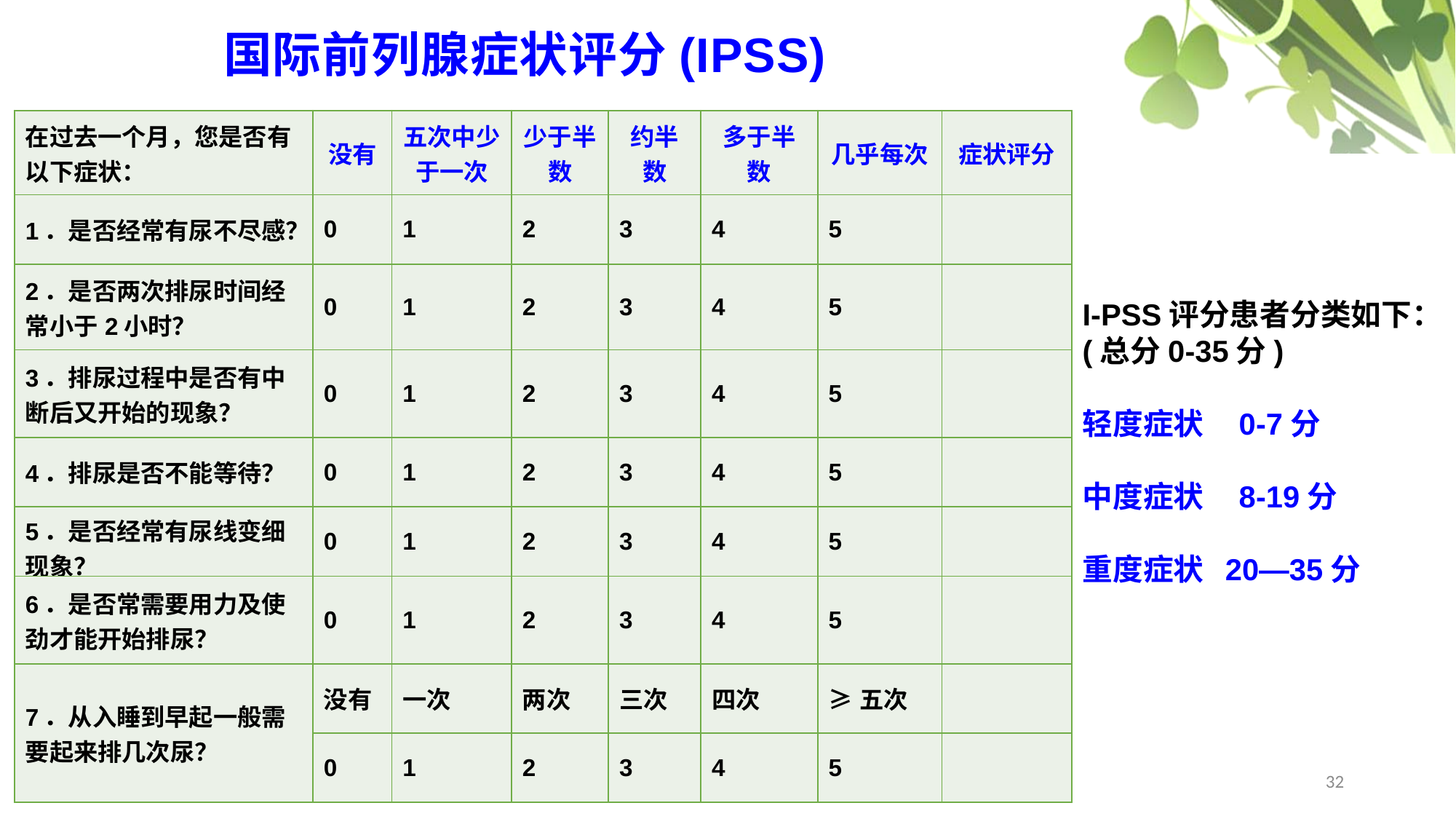

国际前列腺症状评分(IPSS)
| 在过去一个月，您是否有以下症状： | 没有 | 五次中少于一次 | 少于半数 | 约半数 | 多于半数 | 几乎每次 | 症状评分 |
| --- | --- | --- | --- | --- | --- | --- | --- |
| 1．是否经常有尿不尽感？ | 0 | 1 | 2 | 3 | 4 | 5 |  |
| 2．是否两次排尿时间经常小于2小时？ | 0 | 1 | 2 | 3 | 4 | 5 |  |
| 3．排尿过程中是否有中断后又开始的现象？ | 0 | 1 | 2 | 3 | 4 | 5 |  |
| 4．排尿是否不能等待？ | 0 | 1 | 2 | 3 | 4 | 5 |  |
| 5．是否经常有尿线变细现象？ | 0 | 1 | 2 | 3 | 4 | 5 |  |
| 6．是否常需要用力及使劲才能开始排尿？ | 0 | 1 | 2 | 3 | 4 | 5 |  |
| 7．从入睡到早起一般需要起来排几次尿？ | 没有 | 一次 | 两次 | 三次 | 四次 | ≥五次 |  |
|  | 0 | 1 | 2 | 3 | 4 | 5 |  |
I-PSS评分患者分类如下：
(总分0-35分)

轻度症状    0-7分

中度症状    8-19分

重度症状  20—35分
32